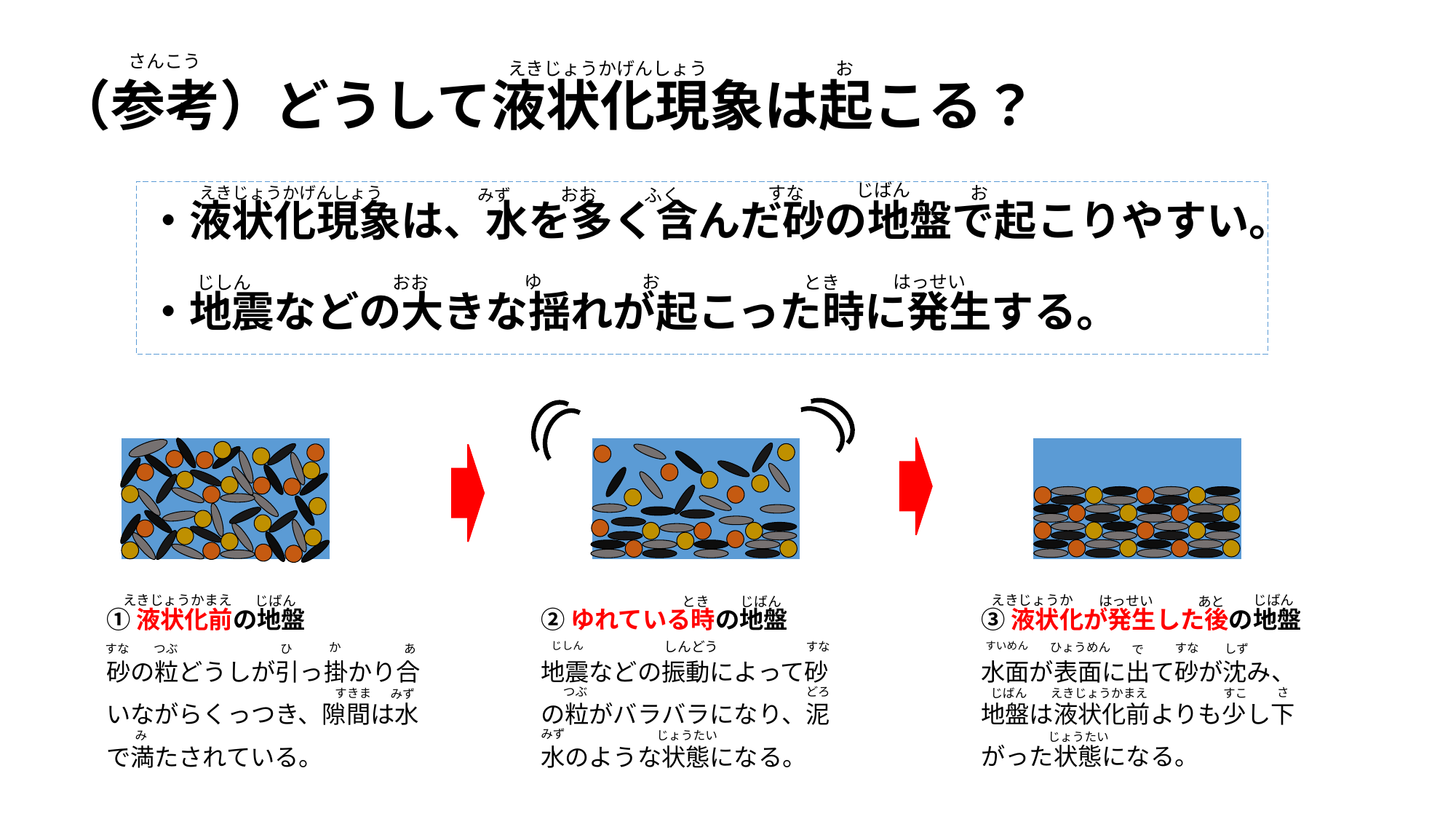

# （参考）どうして液状化現象は起こる？
さんこう
えきじょうかげんしょう
お
じばん
すな
お
えきじょうかげんしょう
おお
ふく
・液状化現象は、水を多く含んだ砂の地盤で起こりやすい。

・地震などの大きな揺れが起こった時に発生する。
みず
はっせい
ゆ
お
じしん
おお
とき

じばん
えきじょうかまえ
えきじょうか
じばん
はっせい
あと
じばん
とき
①液状化前の地盤

砂の粒どうしが引っ掛かり合

いながらくっつき、隙間は水

で満たされている。
②ゆれている時の地盤

地震などの振動によって砂

の粒がバラバラになり、泥

水のような状態になる。
③液状化が発生した後の地盤

水面が表面に出て砂が沈み、

地盤は液状化前よりも少し下

がった状態になる。
すな
じしん
しんどう
すいめん
か
ひょうめん

すな
つぶ
あ
しず

ひ
すな
で
どろ
つぶ
さ
えきじょうかまえ
すこ
すきま
じばん
みず
みず
み
じょうたい
じょうたい